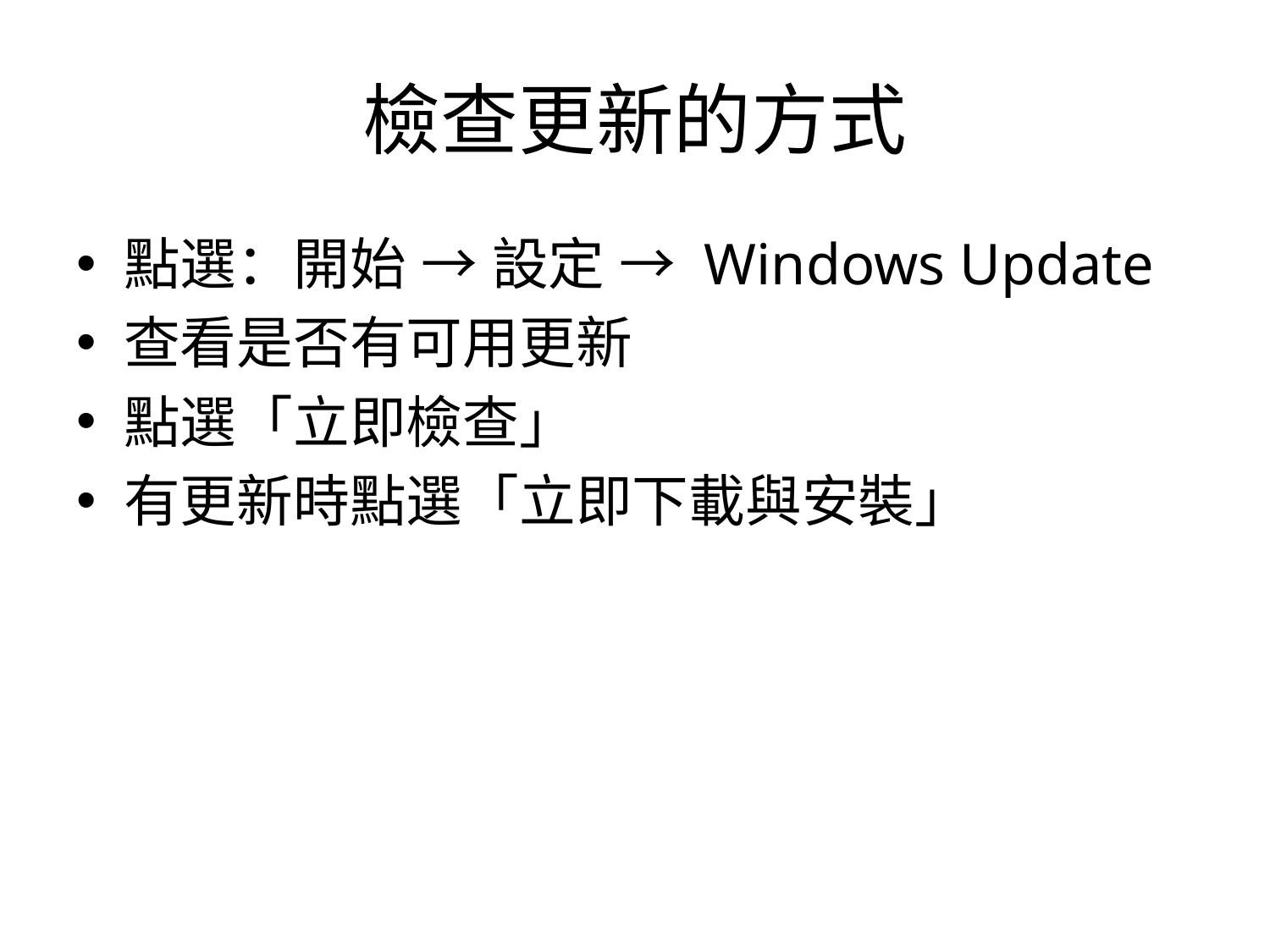

# 檢查更新的方式
點選：開始 → 設定 → Windows Update
查看是否有可用更新
點選「立即檢查」
有更新時點選「立即下載與安裝」